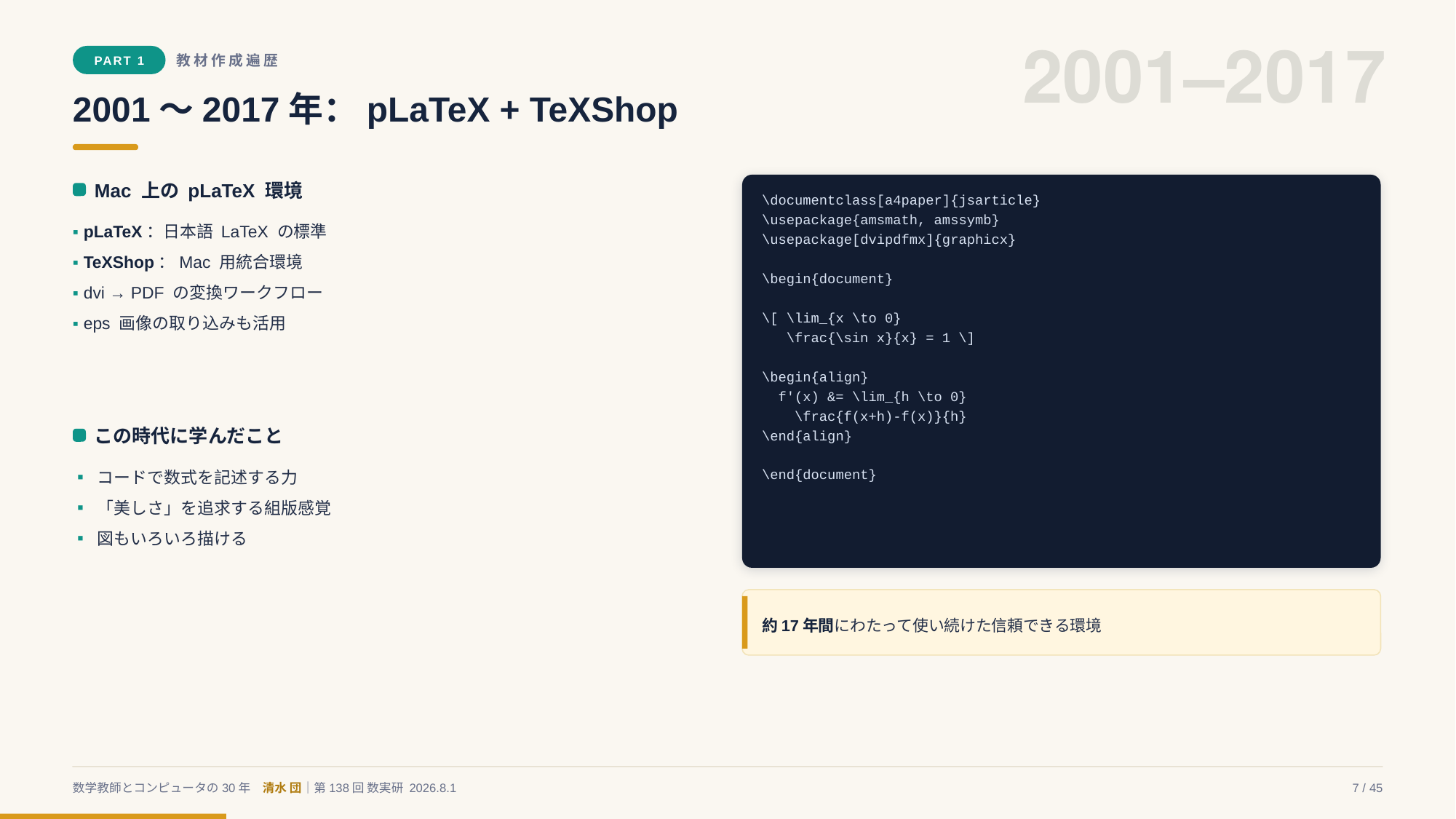

2001–2017

PART 1
教材作成遍歴
2001〜2017年：pLaTeX + TeXShop

Mac 上の pLaTeX 環境

\documentclass[a4paper]{jsarticle}
\usepackage{amsmath, amssymb}
\usepackage[dvipdfmx]{graphicx}

\begin{document}

\[ \lim_{x \to 0}
   \frac{\sin x}{x} = 1 \]

\begin{align}
  f'(x) &= \lim_{h \to 0}
    \frac{f(x+h)-f(x)}{h}
\end{align}

\end{document}
▪ pLaTeX：日本語 LaTeX の標準
▪ TeXShop：Mac 用統合環境
▪ dvi → PDF の変換ワークフロー
▪ eps 画像の取り込みも活用
この時代に学んだこと

▪ コードで数式を記述する力
▪ 「美しさ」を追求する組版感覚
▪ 図もいろいろ描ける

約17年間にわたって使い続けた信頼できる環境

数学教師とコンピュータの30年　清水 団｜第138回 数実研 2026.8.1
7 / 45